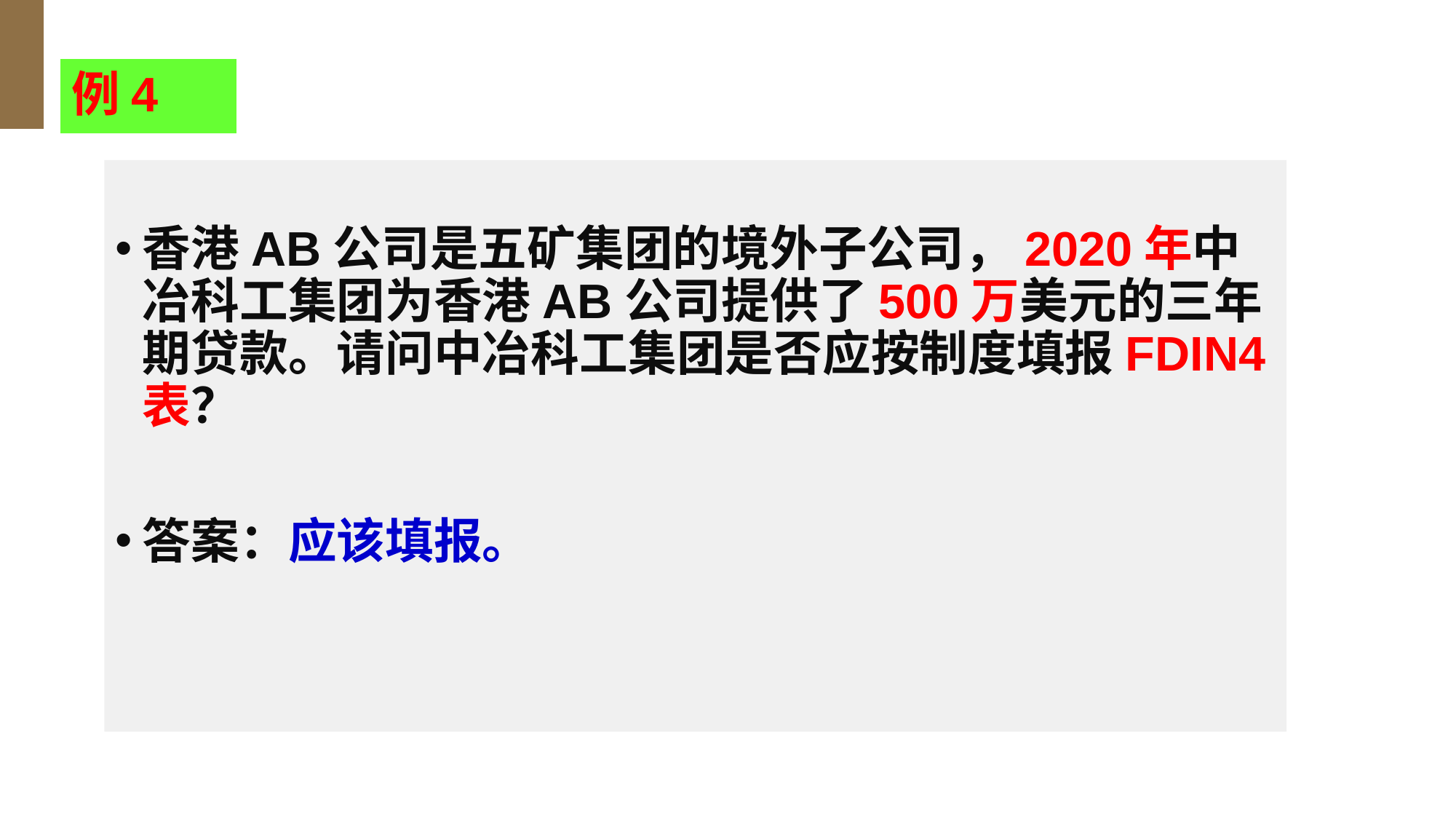

# 例4

香港AB公司是五矿集团的境外子公司，2020年中冶科工集团为香港AB公司提供了500万美元的三年期贷款。请问中冶科工集团是否应按制度填报FDIN4表？

答案：应该填报。